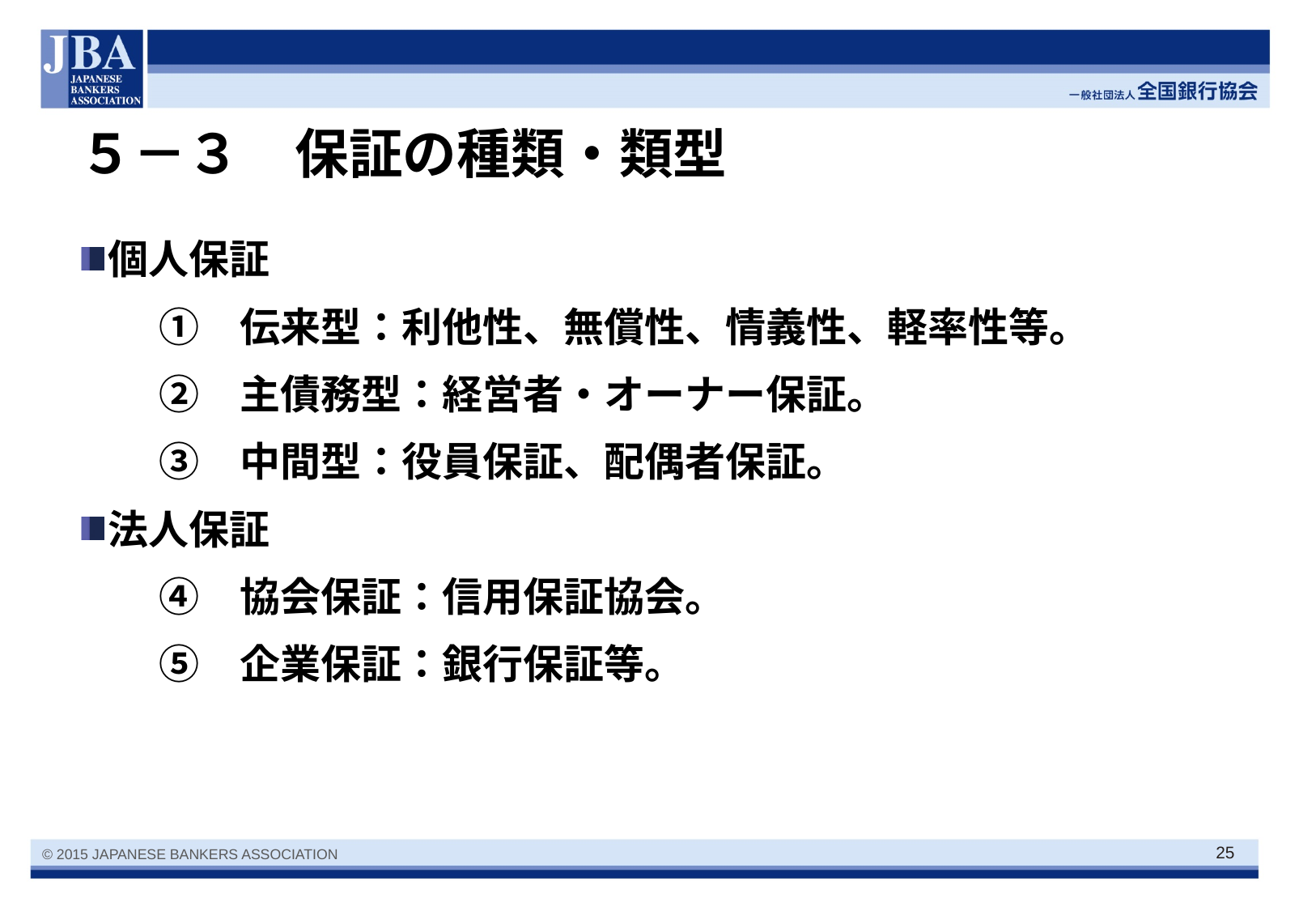

# ５－３　保証の種類・類型
個人保証
　　①　伝来型：利他性、無償性、情義性、軽率性等。
　　②　主債務型：経営者・オーナー保証。
　　③　中間型：役員保証、配偶者保証。
法人保証
　　④　協会保証：信用保証協会。
　　⑤　企業保証：銀行保証等。